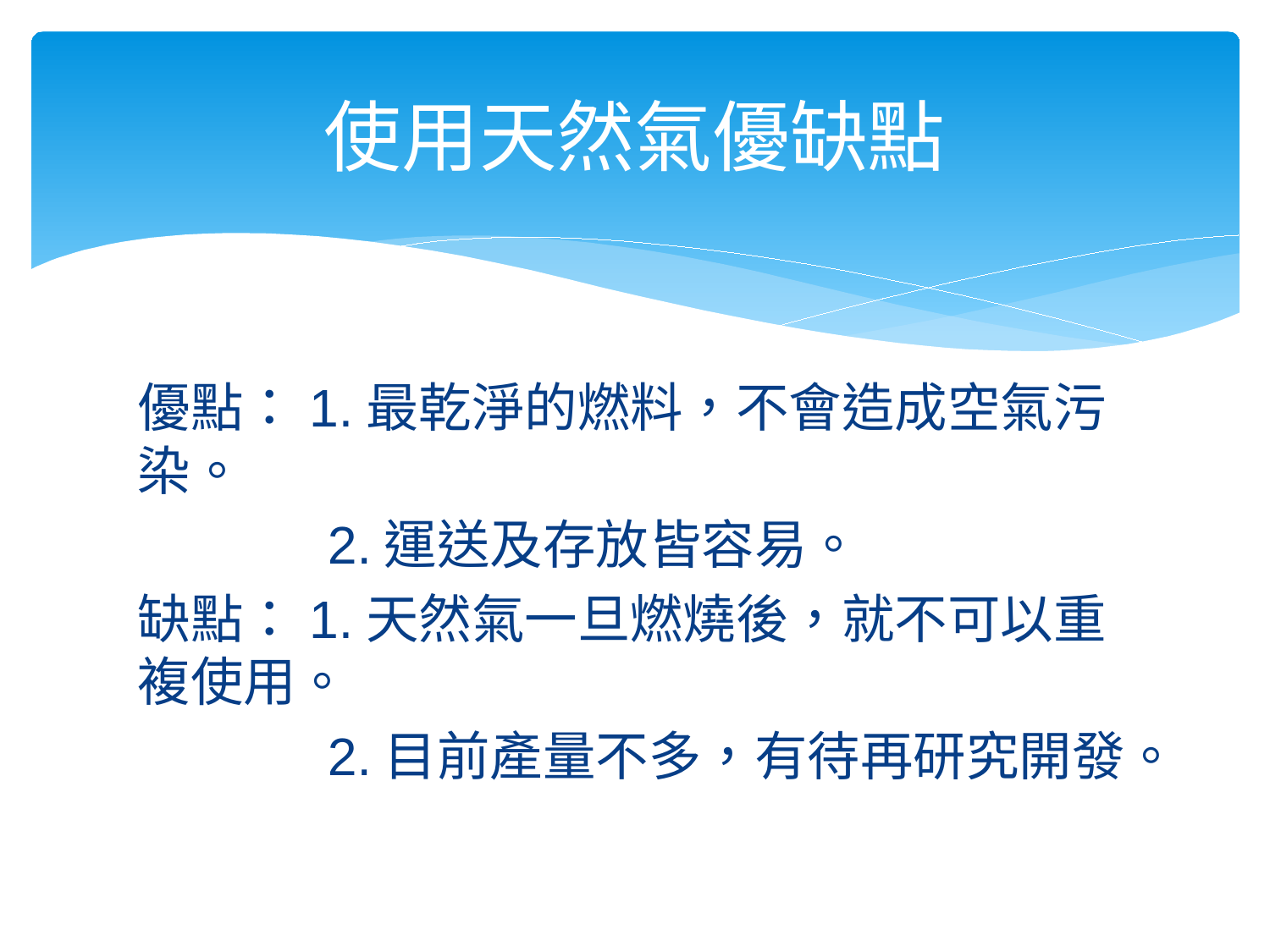

# 使用天然氣優缺點

優點：1.最乾淨的燃料，不會造成空氣污染。
             2.運送及存放皆容易。
缺點：1.天然氣一旦燃燒後，就不可以重複使用。
             2.目前產量不多，有待再研究開發。